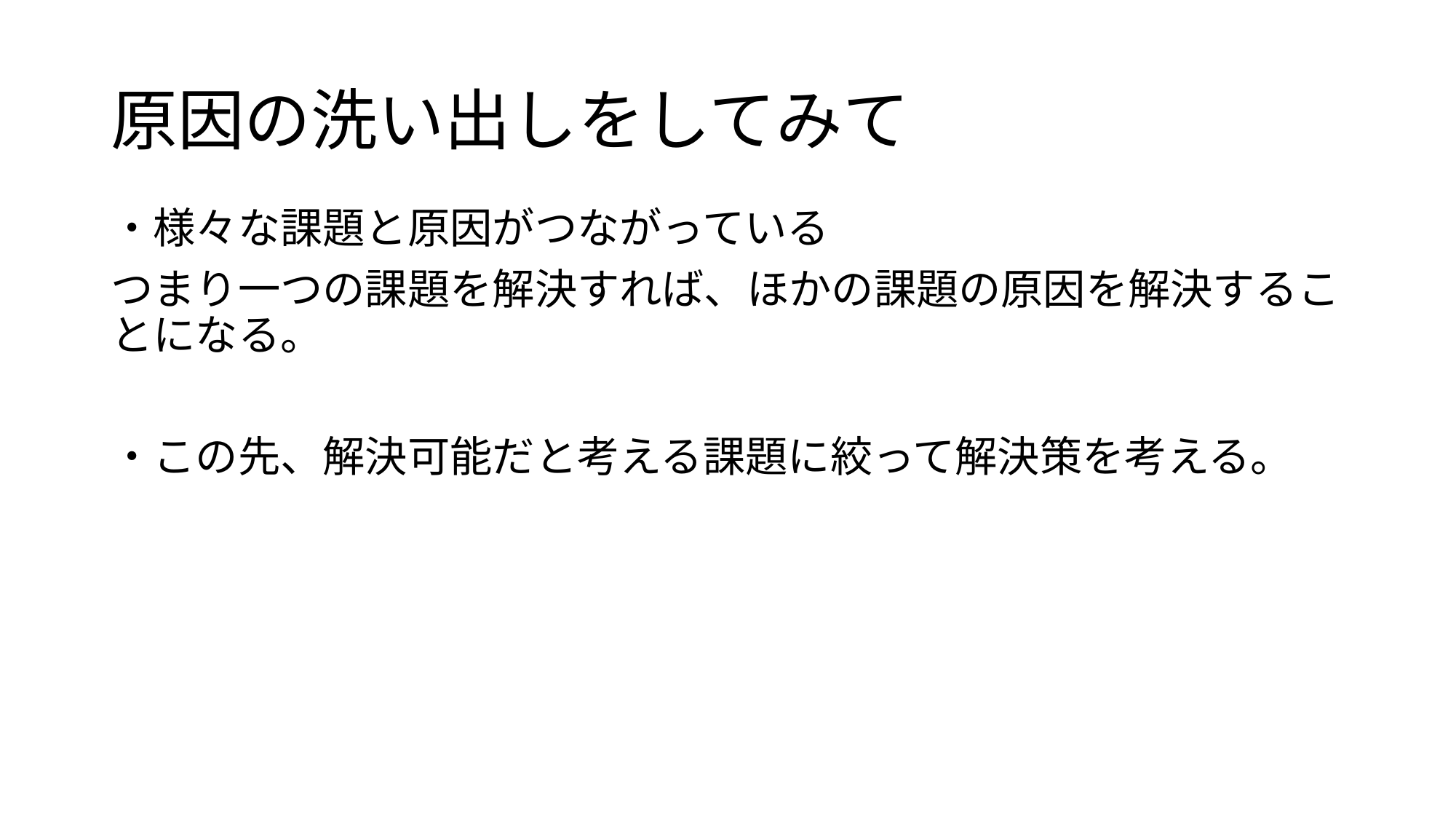

# 原因の洗い出しをしてみて
・様々な課題と原因がつながっている
つまり一つの課題を解決すれば、ほかの課題の原因を解決することになる。

・この先、解決可能だと考える課題に絞って解決策を考える。